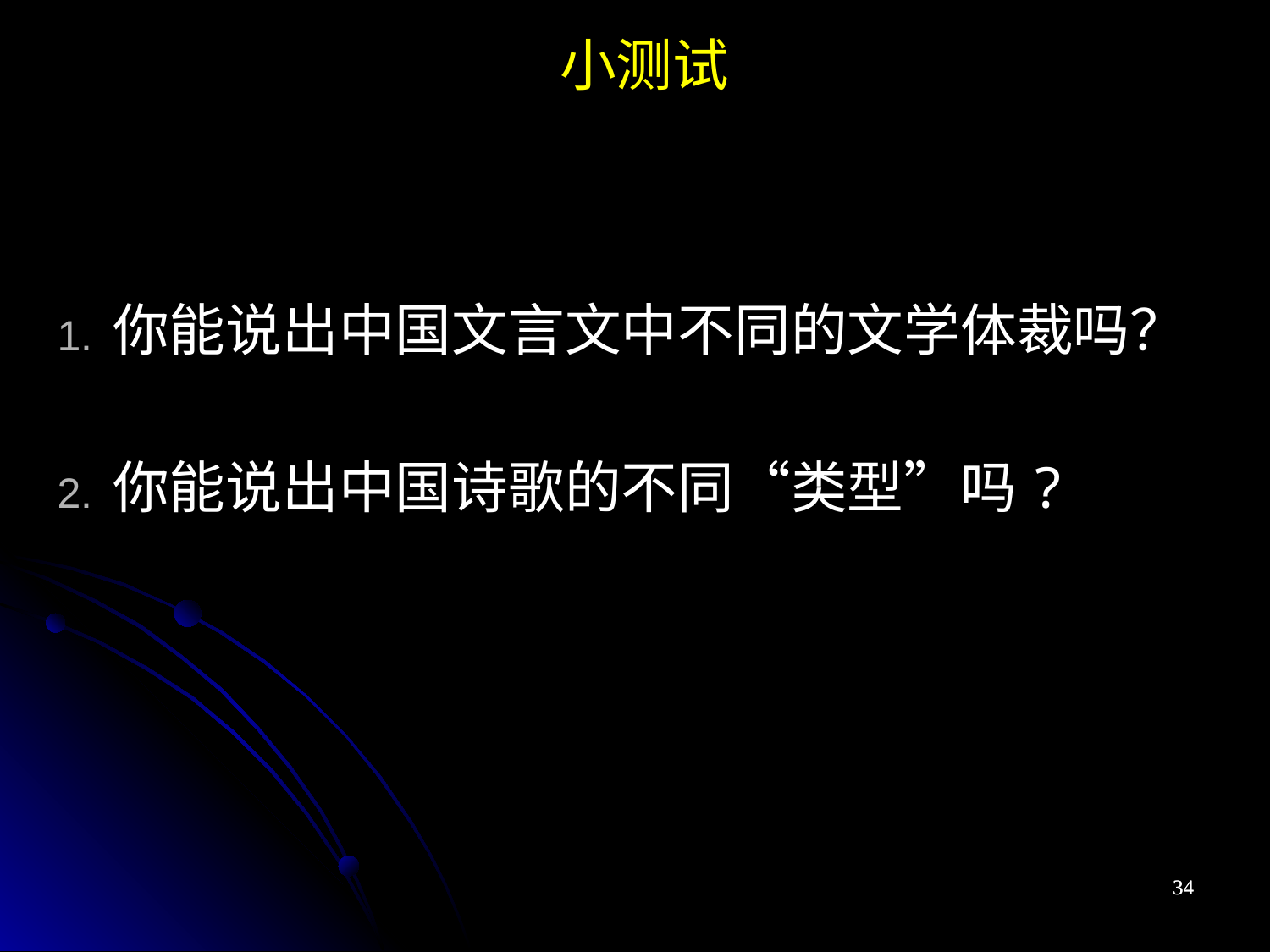

小测试
你能说出中国文言文中不同的文学体裁吗？

你能说出中国诗歌的不同“类型”吗?
34
34